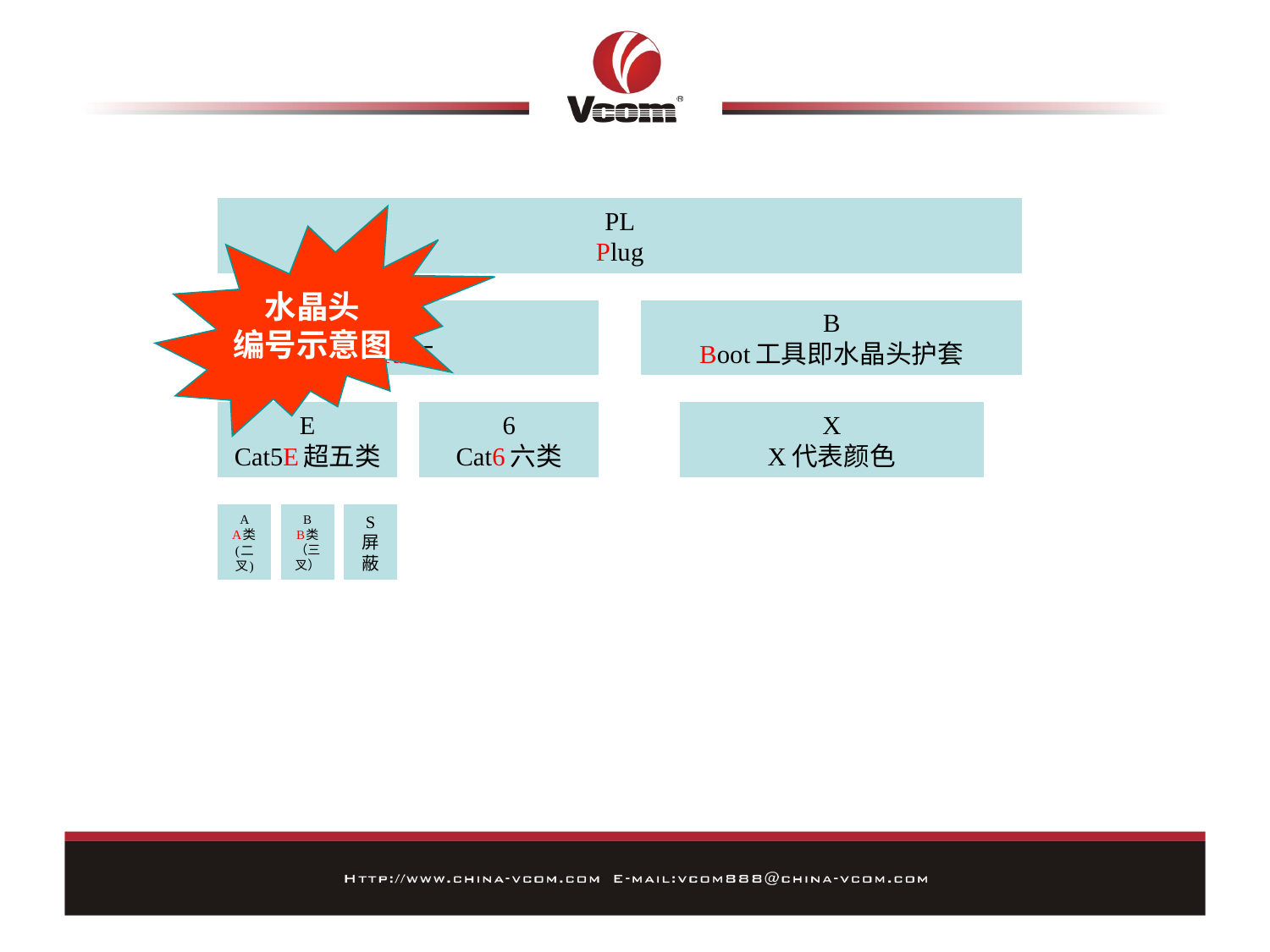

PL
Plug
45
RJ45
E
Cat5E超五类
A
A类(二叉)
B
B类（三叉）
S
屏蔽
6
Cat6六类
B
Boot工具即水晶头护套
X
X代表颜色
水晶头
编号示意图